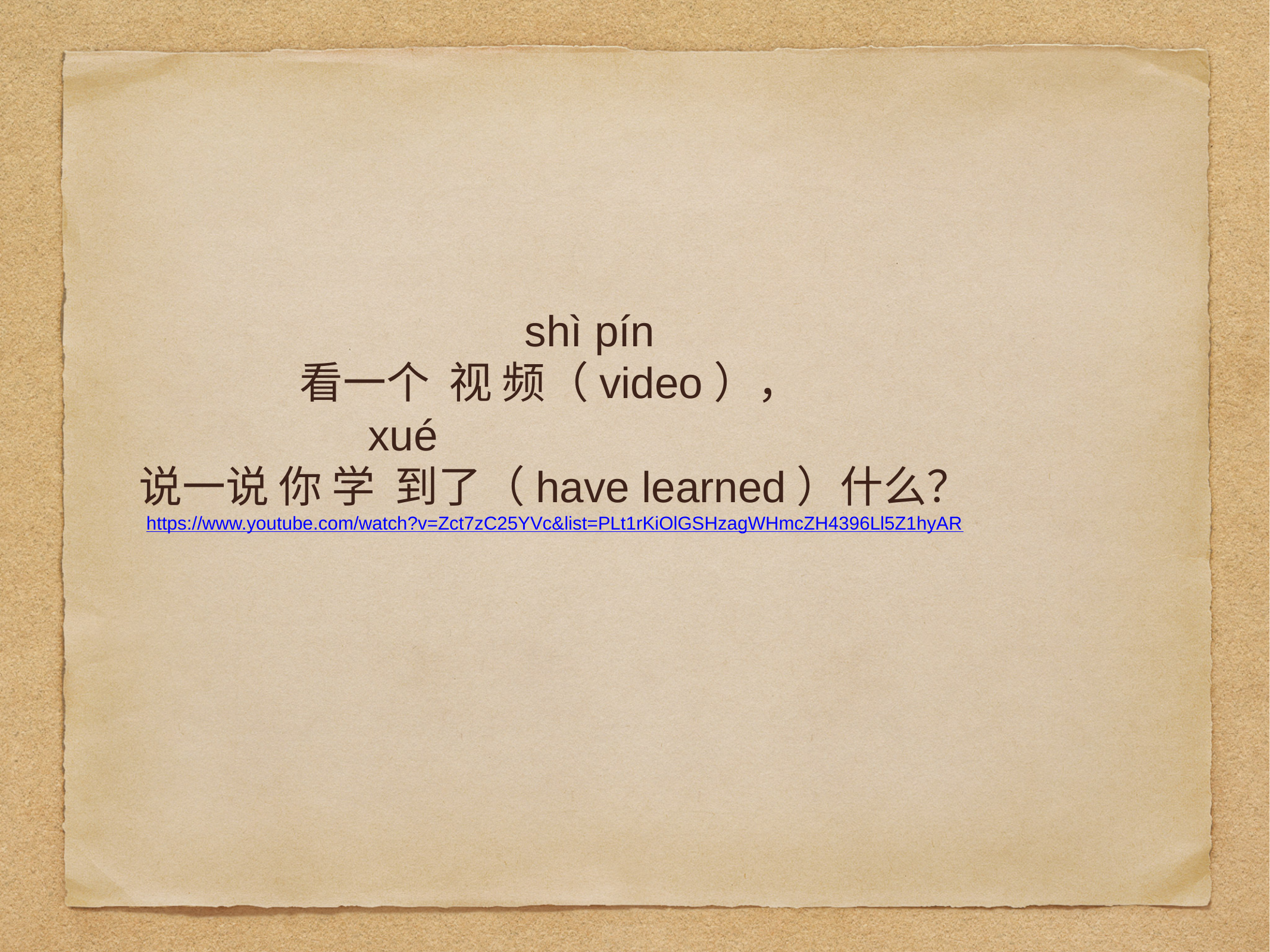

shì pín
看一个  视 频（video），
                   xué
说一说 你 学  到了（have learned）什么？
https://www.youtube.com/watch?v=Zct7zC25YVc&list=PLt1rKiOlGSHzagWHmcZH4396Ll5Z1hyAR